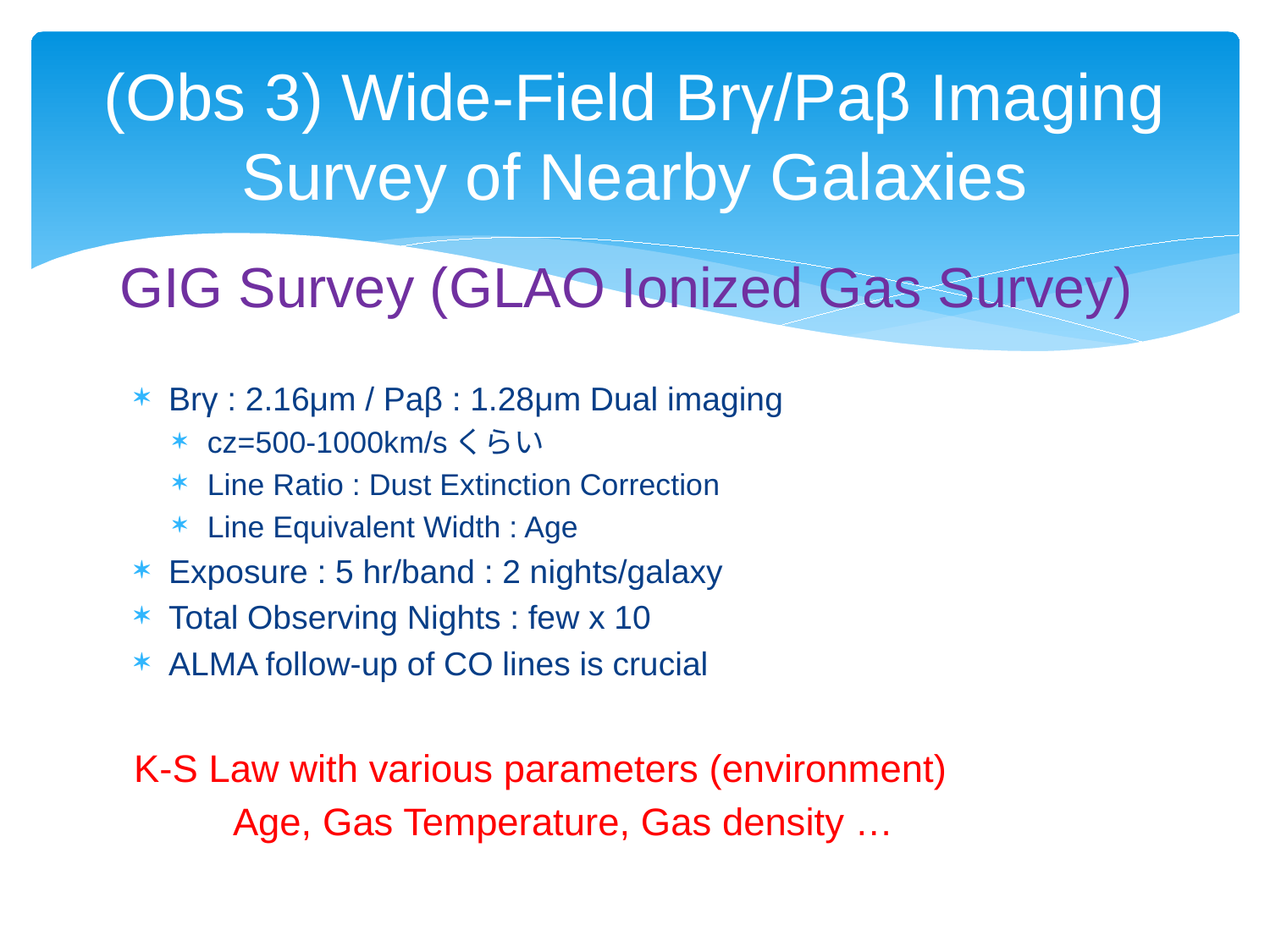

# (Obs 3) Wide-Field Brγ/Paβ Imaging Survey of Nearby Galaxies
GIG Survey (GLAO Ionized Gas Survey)
Brγ : 2.16μm / Paβ : 1.28μm Dual imaging
cz=500-1000km/sくらい
Line Ratio : Dust Extinction Correction
Line Equivalent Width : Age
Exposure : 5 hr/band : 2 nights/galaxy
Total Observing Nights : few x 10
ALMA follow-up of CO lines is crucial

K-S Law with various parameters (environment)
	Age, Gas Temperature, Gas density …